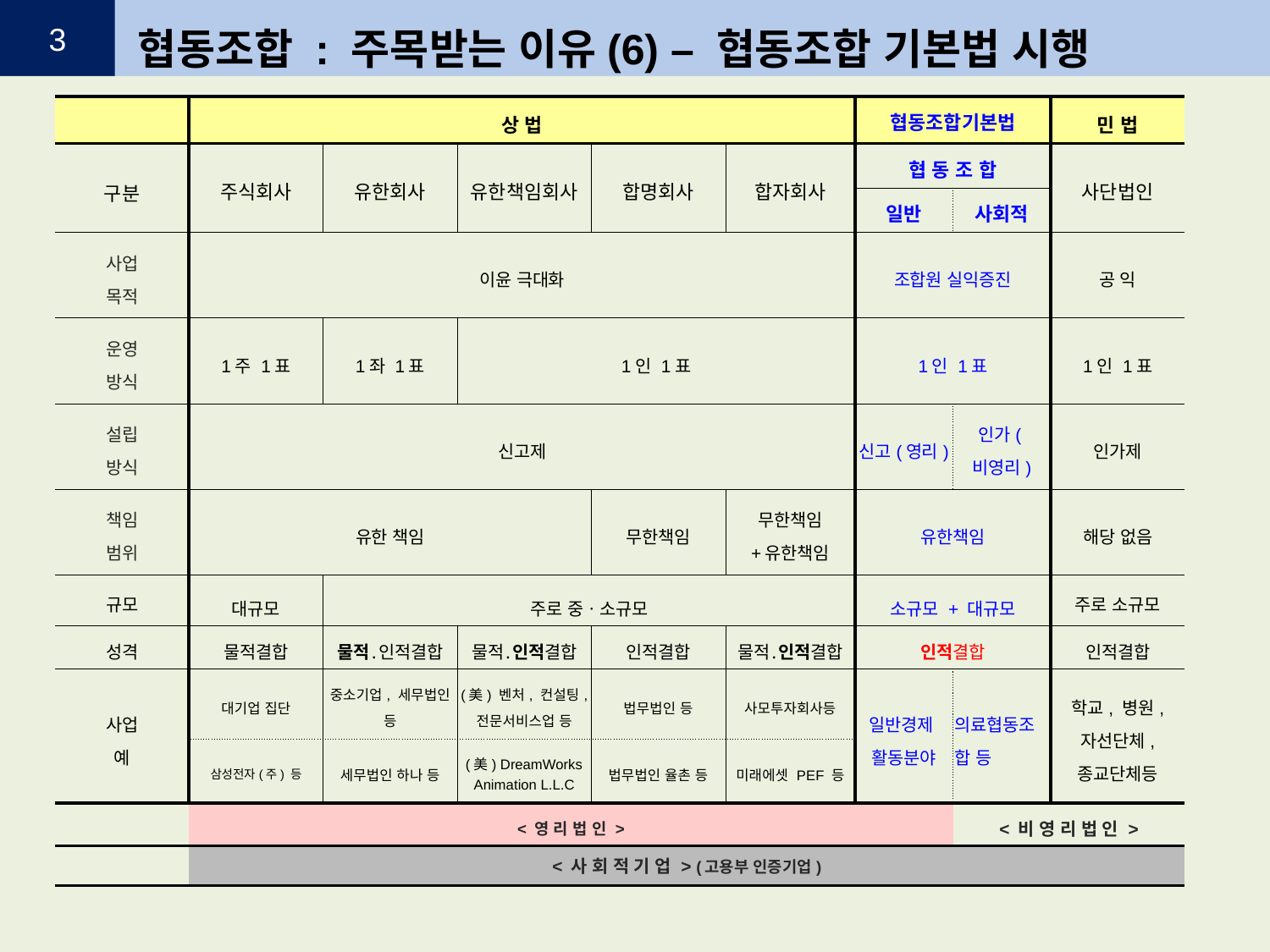

3

협동조합 : 주목받는 이유(6) – 협동조합 기본법 시행

|  | 상 법 |  |  |  |  | 협동조합기본법 |  | 민 법 |
| --- | --- | --- | --- | --- | --- | --- | --- | --- |
| 구분 | 주식회사 | 유한회사 | 유한책임회사 | 합명회사 | 합자회사 | 협 동 조 합 |  | 사단법인 |
|  |  |  |  |  |  | 일반 | 사회적 |  |
| 사업 목적 | 이윤 극대화 |  |  |  |  | 조합원 실익증진 |  | 공 익 |
| 운영 방식 | 1주 1표 | 1좌 1표 | 1인 1표 |  |  | 1인 1표 |  | 1인 1표 |
| 설립 방식 | 신고제 |  |  |  |  | 신고(영리) | 인가(비영리) | 인가제 |
| 책임 범위 | 유한 책임 |  |  | 무한책임 | 무한책임 +유한책임 | 유한책임 |  | 해당 없음 |
| 규모 | 대규모 | 주로 중ㆍ소규모 |  |  |  | 소규모 + 대규모 |  | 주로 소규모 |
| 성격 | 물적결합 | 물적․인적결합 | 물적․인적결합 | 인적결합 | 물적․인적결합 | 인적결합 |  | 인적결합 |
| 사업 예 | 대기업 집단 | 중소기업, 세무법인 등 | (美) 벤처, 컨설팅, 전문서비스업 등 | 법무법인 등 | 사모투자회사등 | 일반경제 활동분야 | 의료협동조합 등 | 학교, 병원, 자선단체, 종교단체등 |
|  | 삼성전자(주) 등 | 세무법인 하나 등 | (美) DreamWorks Animation L.L.C | 법무법인 율촌 등 | 미래에셋 PEF 등 |  |  |  |
|  | < 영 리 법 인 > |  |  |  |  |  | < 비 영 리 법 인 > |  |
|  | < 사 회 적 기 업 > (고용부 인증기업) |  |  |  |  |  |  |  |